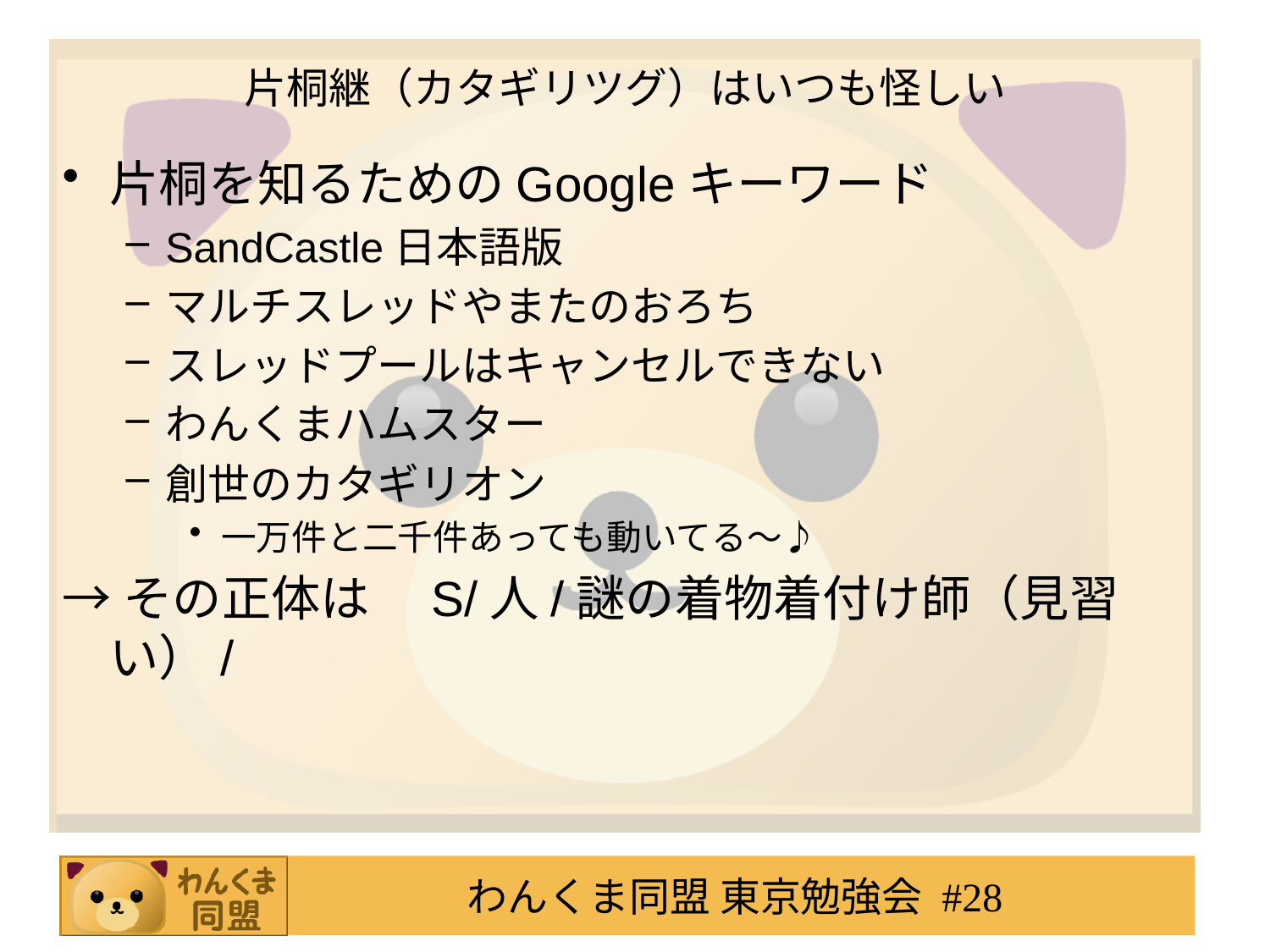

# 片桐継（カタギリツグ）はいつも怪しい
片桐を知るためのGoogleキーワード
SandCastle日本語版
マルチスレッドやまたのおろち
スレッドプールはキャンセルできない
わんくまハムスター
創世のカタギリオン
一万件と二千件あっても動いてる～♪
→その正体は　S/人/謎の着物着付け師（見習い）/